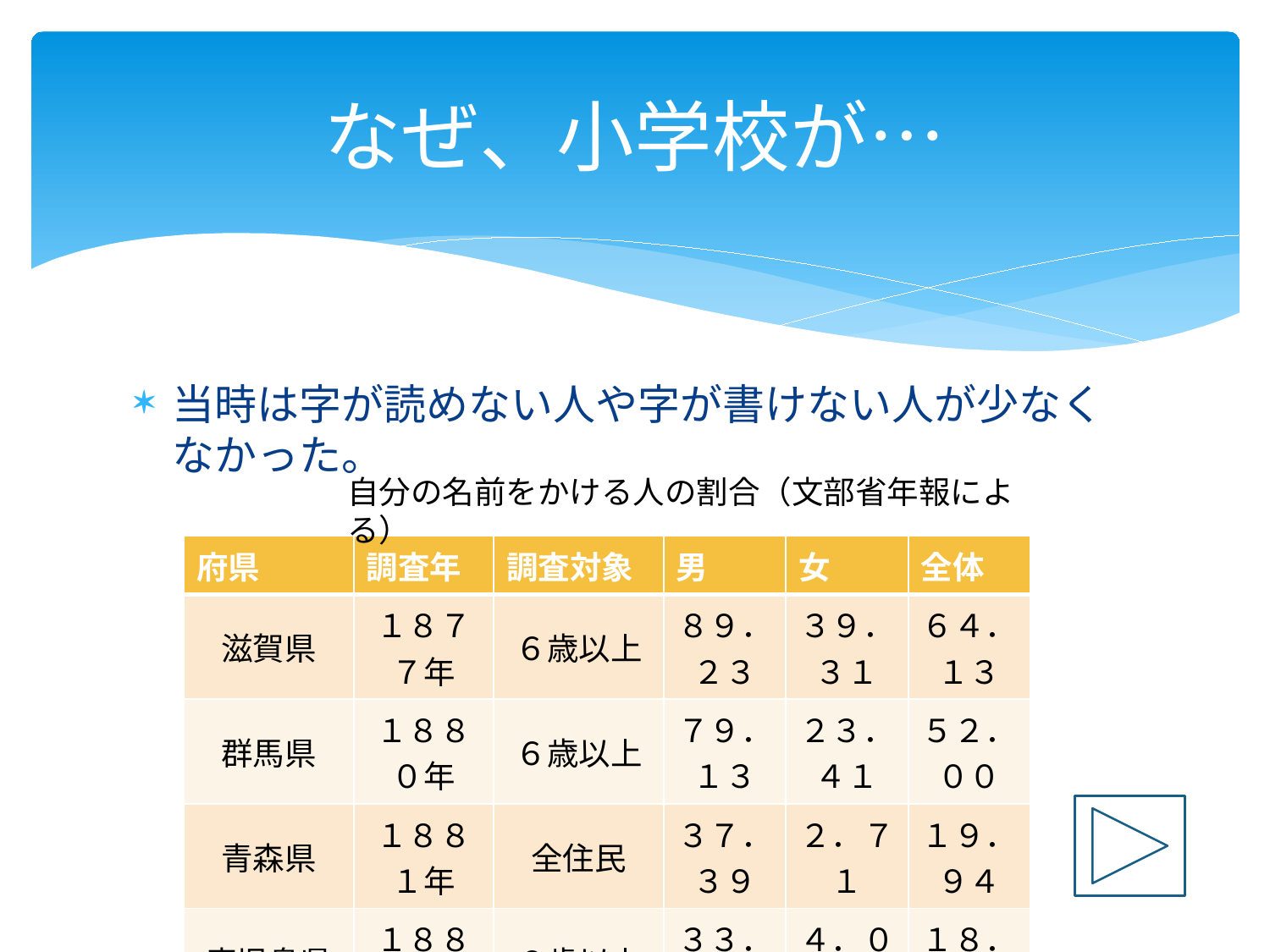

# なぜ、小学校が…
当時は字が読めない人や字が書けない人が少なくなかった。
自分の名前をかける人の割合（文部省年報による）
| 府県 | 調査年 | 調査対象 | 男 | 女 | 全体 |
| --- | --- | --- | --- | --- | --- |
| 滋賀県 | １８７７年 | ６歳以上 | ８９．２３ | ３９．３１ | ６４．１３ |
| 群馬県 | １８８０年 | ６歳以上 | ７９．１３ | ２３．４１ | ５２．００ |
| 青森県 | １８８１年 | 全住民 | ３７．３９ | ２．７１ | １９．９４ |
| 鹿児島県 | １８８４年 | ６歳以上 | ３３．４３ | ４．００ | １８．３３ |
| 岡山県 | １８８７年 | ６歳以上 | ６５．６４ | ４２．０５ | ５４．３８ |